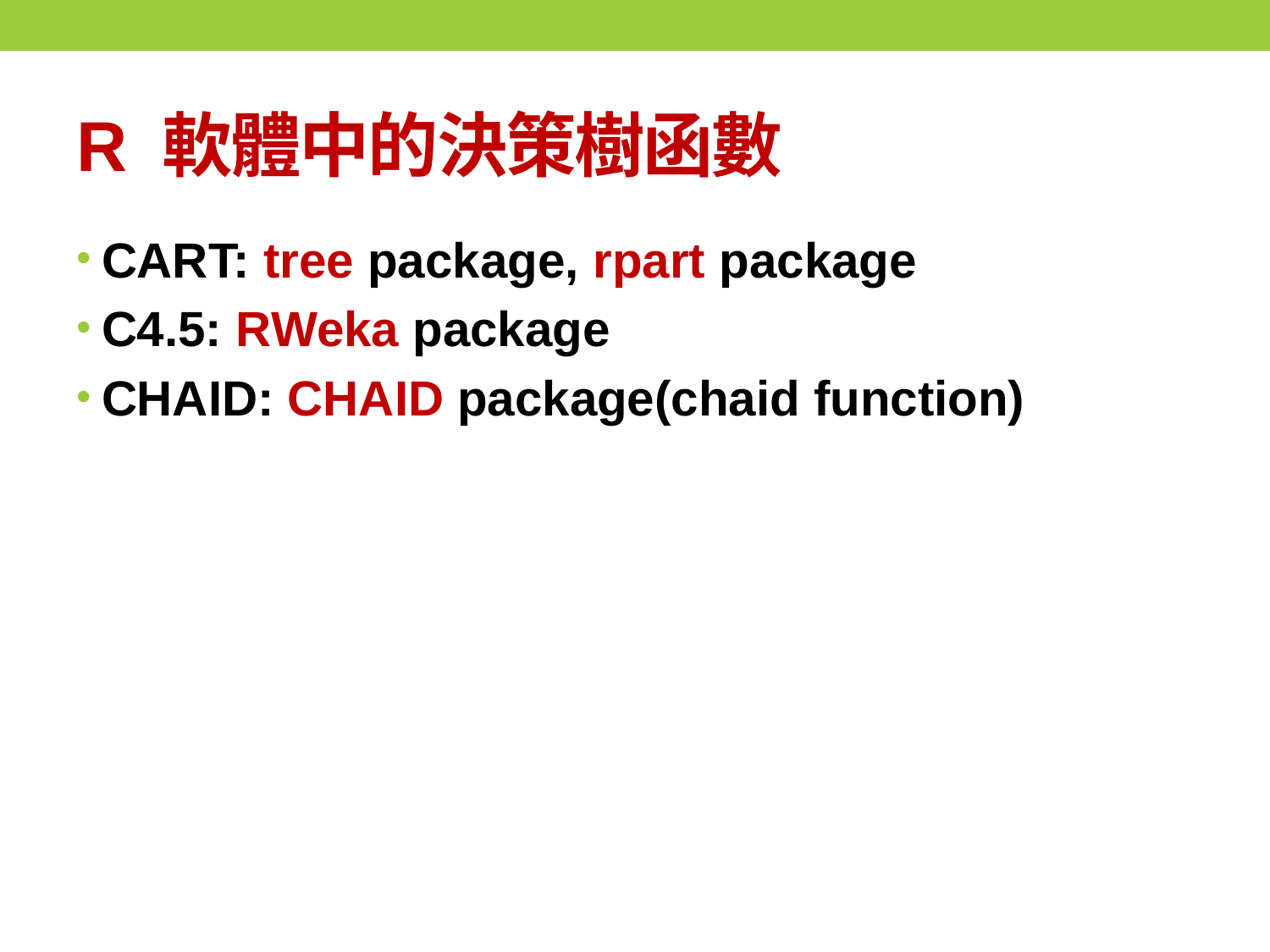

# R 軟體中的決策樹函數
CART: tree package, rpart package
C4.5: RWeka package
CHAID: CHAID package(chaid function)